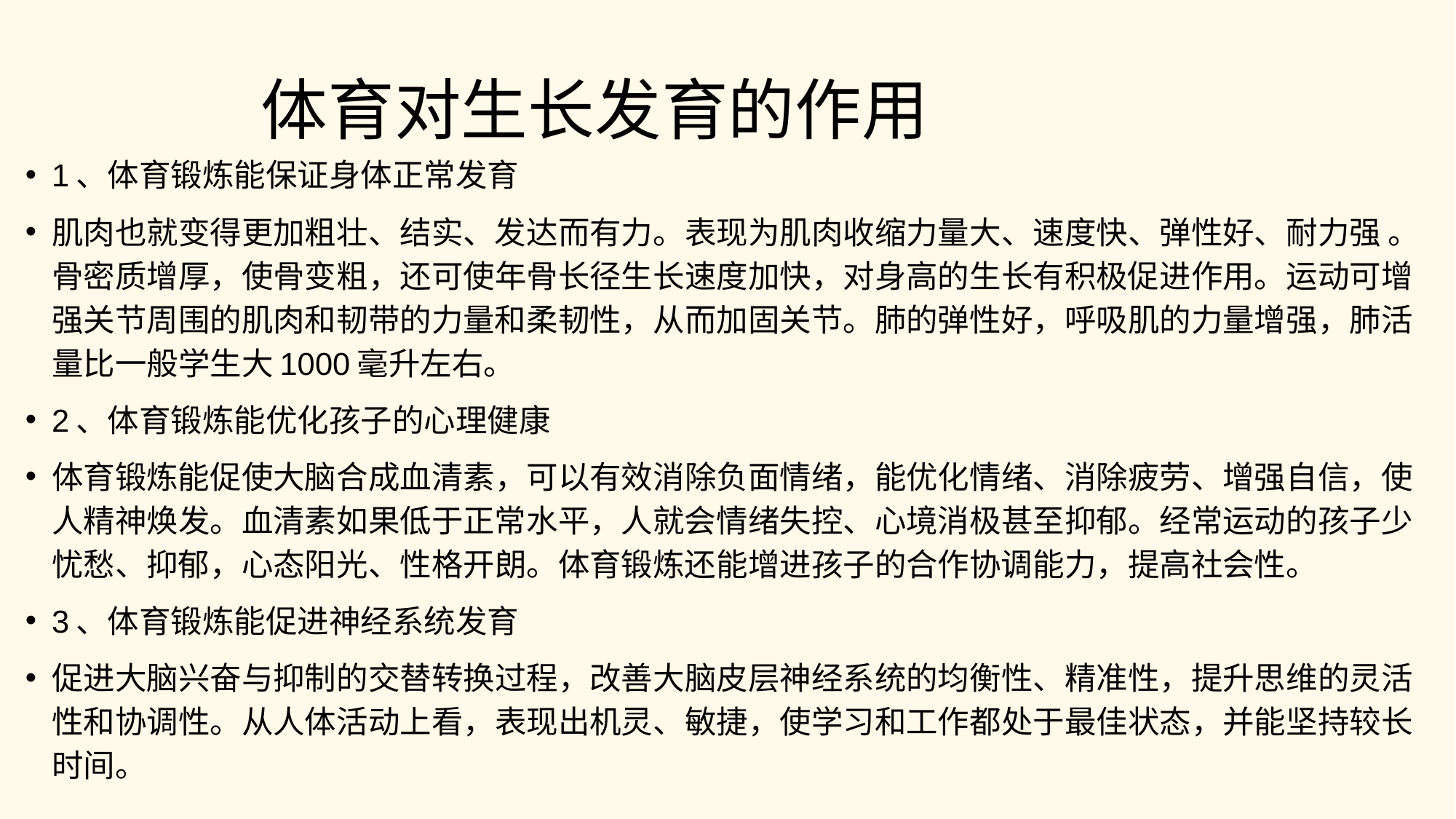

# 体育对生长发育的作用
1、体育锻炼能保证身体正常发育
肌肉也就变得更加粗壮、结实、发达而有力。表现为肌肉收缩力量大、速度快、弹性好、耐力强 。骨密质增厚，使骨变粗，还可使年骨长径生长速度加快，对身高的生长有积极促进作用。运动可增强关节周围的肌肉和韧带的力量和柔韧性，从而加固关节。肺的弹性好，呼吸肌的力量增强，肺活量比一般学生大1000毫升左右。
2、体育锻炼能优化孩子的心理健康
体育锻炼能促使大脑合成血清素，可以有效消除负面情绪，能优化情绪、消除疲劳、增强自信，使人精神焕发。血清素如果低于正常水平，人就会情绪失控、心境消极甚至抑郁。经常运动的孩子少忧愁、抑郁，心态阳光、性格开朗。体育锻炼还能增进孩子的合作协调能力，提高社会性。
3、体育锻炼能促进神经系统发育
促进大脑兴奋与抑制的交替转换过程，改善大脑皮层神经系统的均衡性、精准性，提升思维的灵活性和协调性。从人体活动上看，表现出机灵、敏捷，使学习和工作都处于最佳状态，并能坚持较长时间。